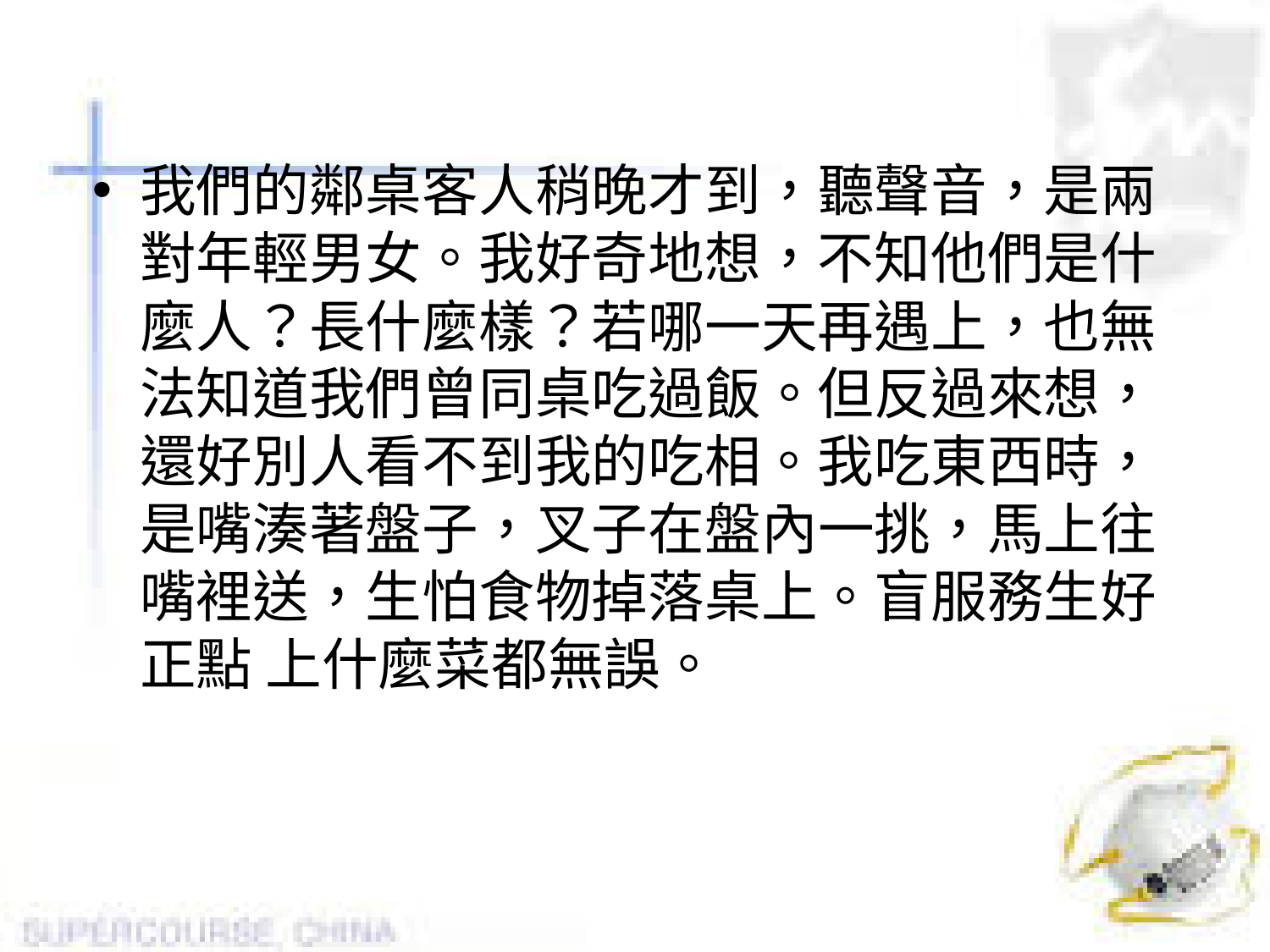

#
我們的鄰桌客人稍晚才到，聽聲音，是兩對年輕男女。我好奇地想，不知他們是什麼人？長什麼樣？若哪一天再遇上，也無法知道我們曾同桌吃過飯。但反過來想，還好別人看不到我的吃相。我吃東西時，是嘴湊著盤子，叉子在盤內一挑，馬上往嘴裡送，生怕食物掉落桌上。盲服務生好正點 上什麼菜都無誤。